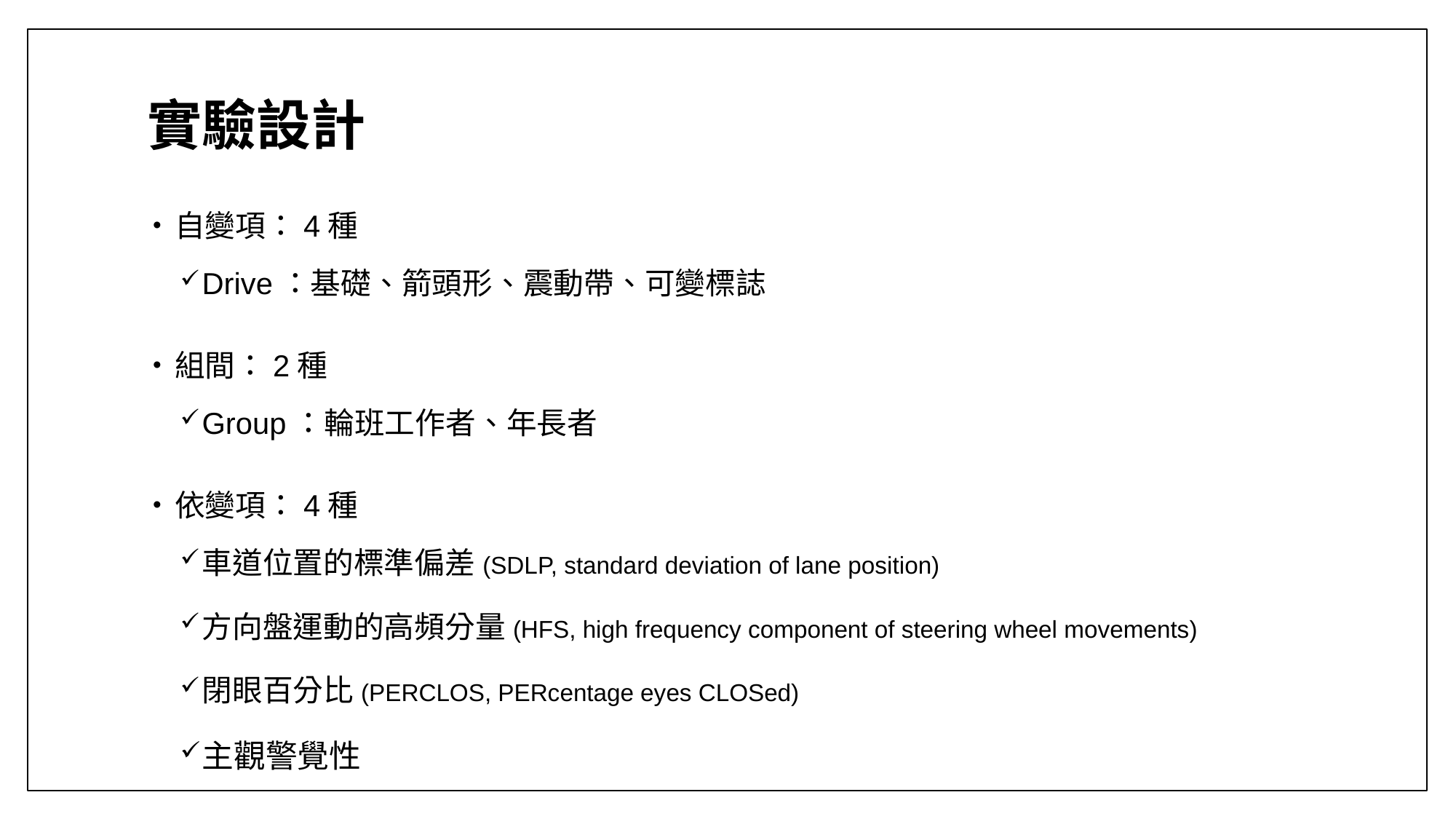

# 實驗設計
自變項：4種
Drive：基礎、箭頭形、震動帶、可變標誌
組間：2種
Group：輪班工作者、年長者
依變項：4種
車道位置的標準偏差(SDLP, standard deviation of lane position)
方向盤運動的高頻分量(HFS, high frequency component of steering wheel movements)
閉眼百分比(PERCLOS, PERcentage eyes CLOSed)
主觀警覺性